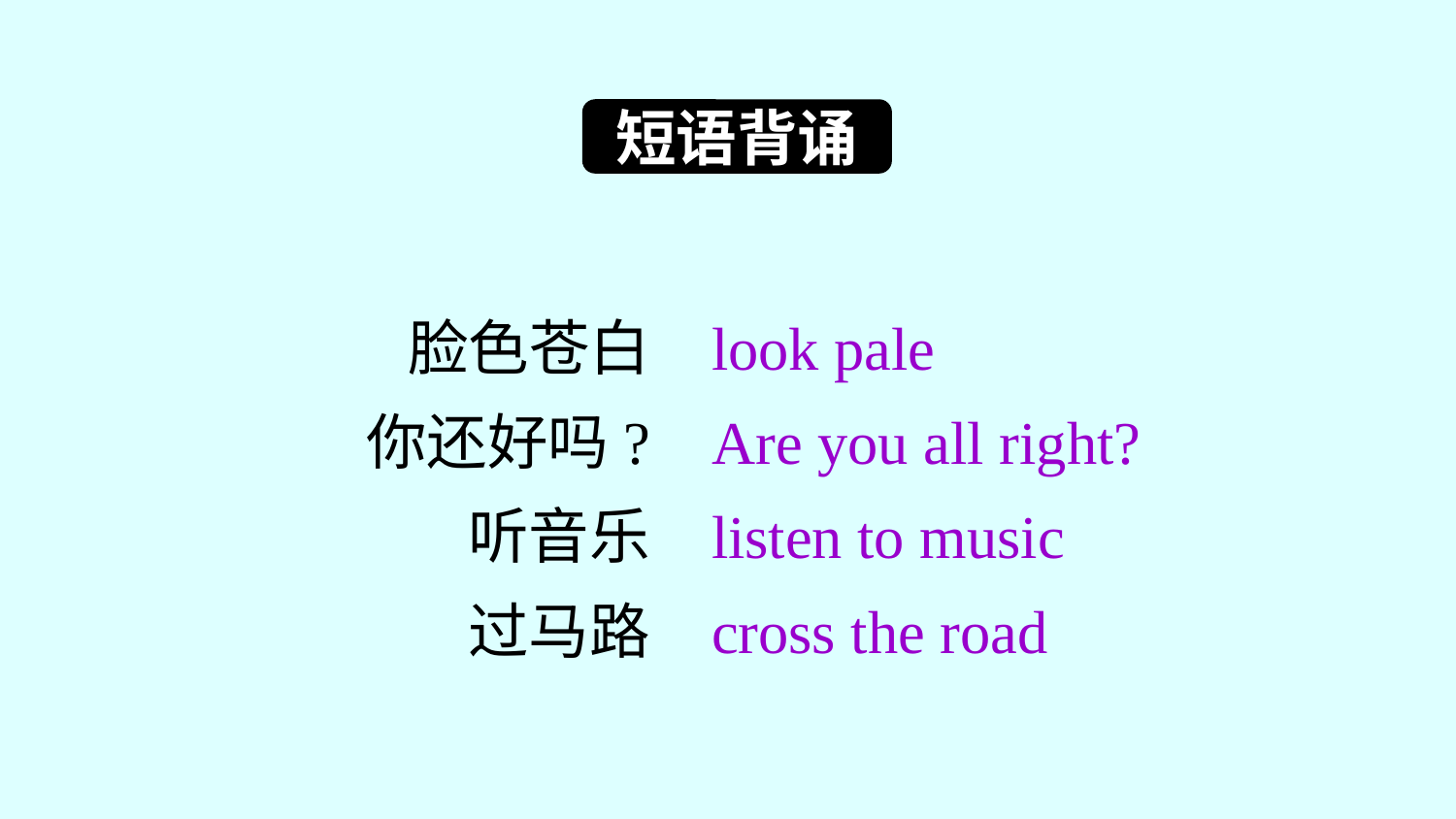

短语背诵
脸色苍白
你还好吗?
听音乐
过马路
look pale
Are you all right?
listen to music
cross the road